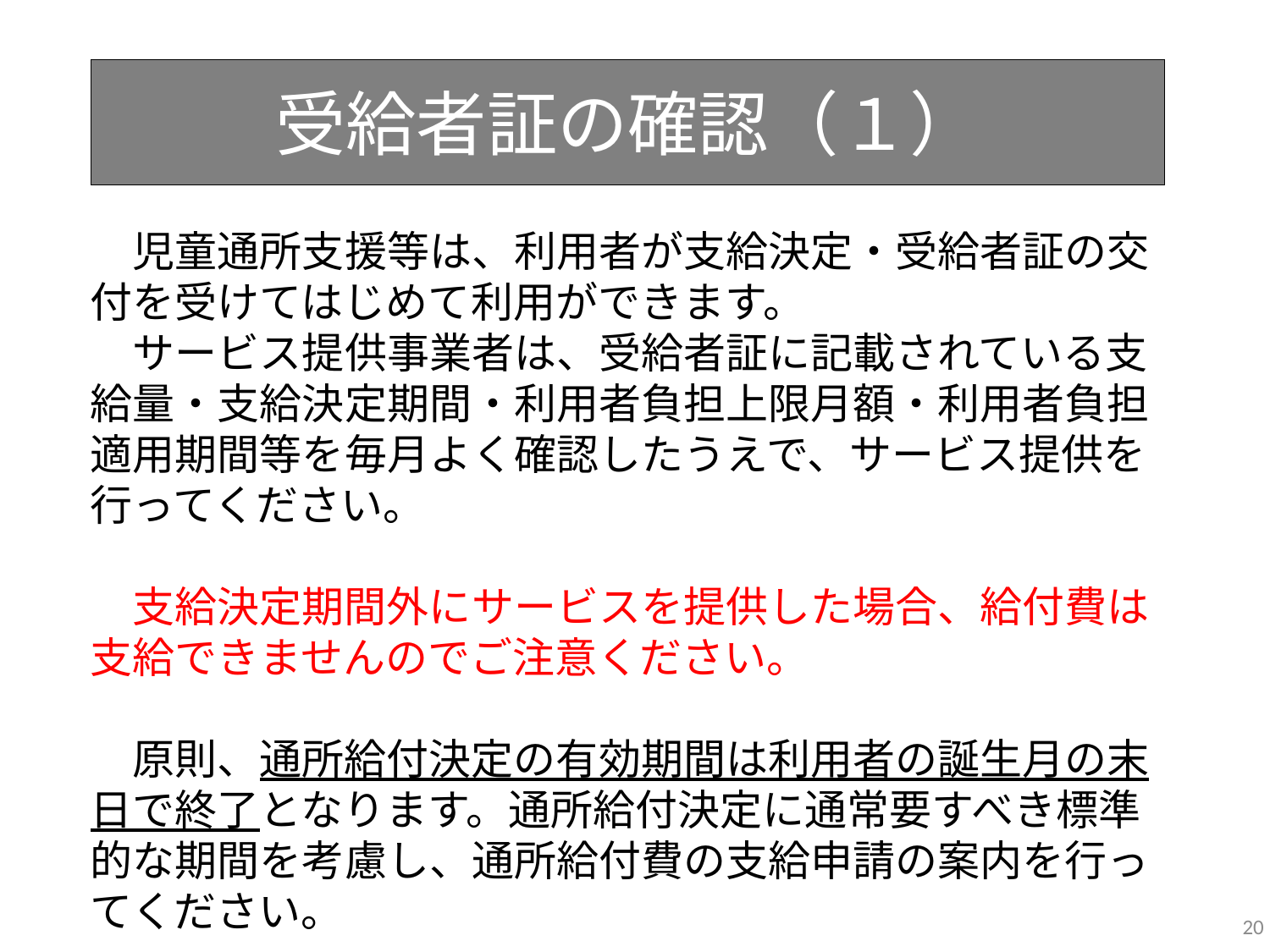

受給者証の確認（１）
　児童通所支援等は、利用者が支給決定・受給者証の交付を受けてはじめて利用ができます。
　サービス提供事業者は、受給者証に記載されている支給量・支給決定期間・利用者負担上限月額・利用者負担適用期間等を毎月よく確認したうえで、サービス提供を行ってください。

　支給決定期間外にサービスを提供した場合、給付費は支給できませんのでご注意ください。

　原則、通所給付決定の有効期間は利用者の誕生月の末日で終了となります。通所給付決定に通常要すべき標準的な期間を考慮し、通所給付費の支給申請の案内を行ってください。
20